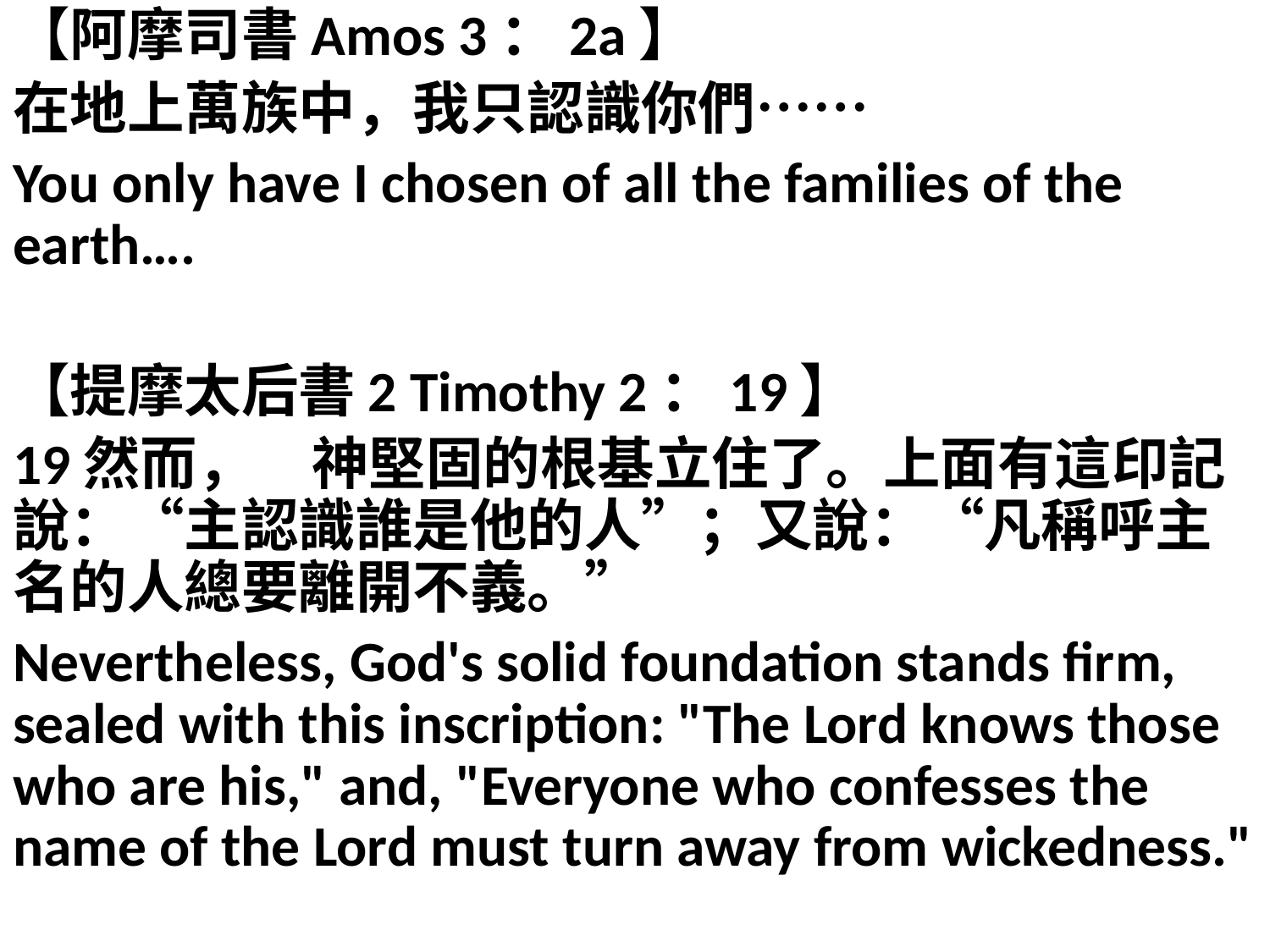

【阿摩司書Amos 3：2a】
在地上萬族中，我只認識你們……
You only have I chosen of all the families of the earth….

【提摩太后書2 Timothy 2：19】
19然而，　神堅固的根基立住了。上面有這印記說：“主認識誰是他的人”；又說：“凡稱呼主名的人總要離開不義。”
Nevertheless, God's solid foundation stands firm, sealed with this inscription: "The Lord knows those who are his," and, "Everyone who confesses the name of the Lord must turn away from wickedness."